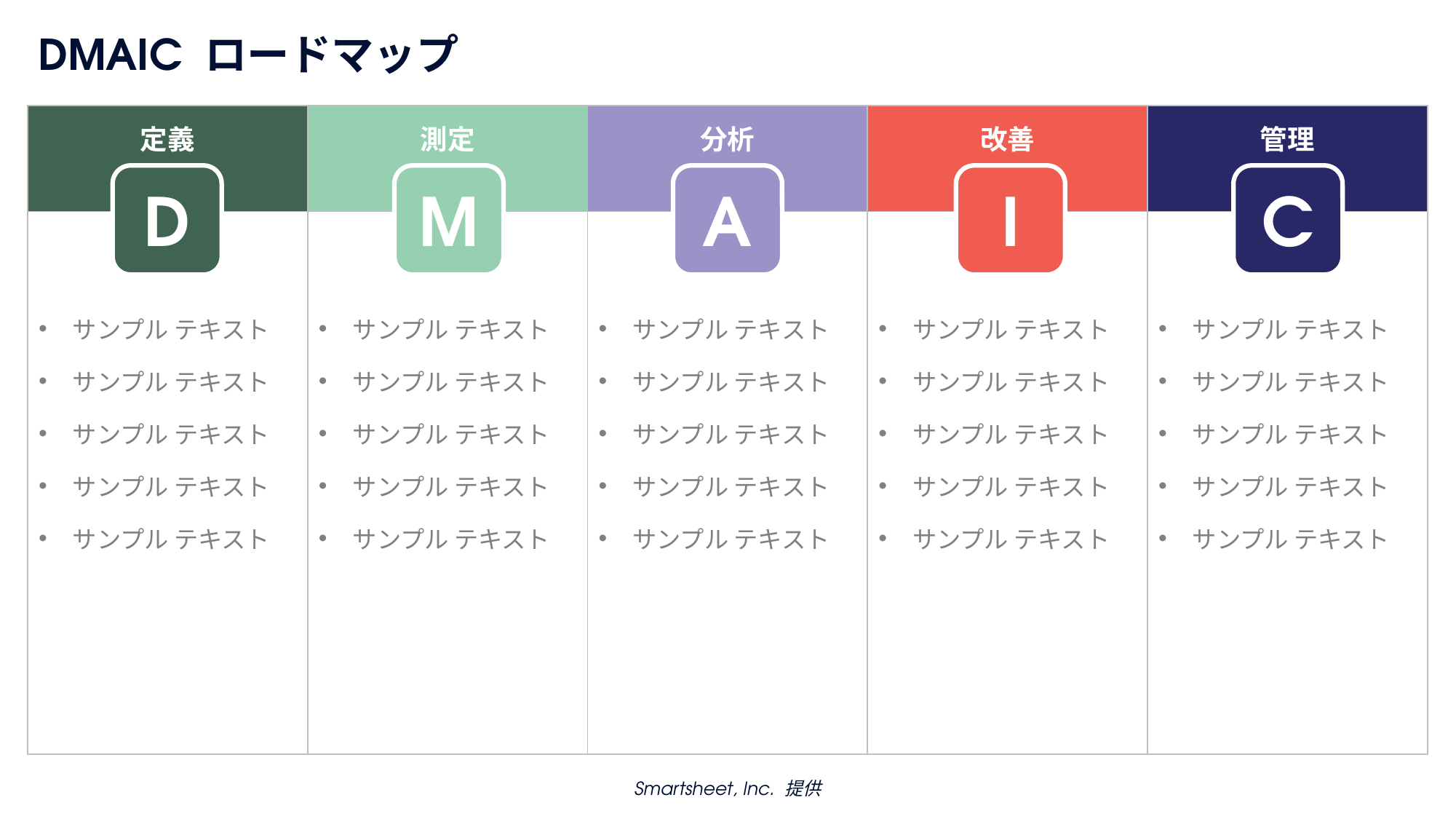

DMAIC ロードマップ
| 定義 | 測定 | 分析 | 改善 | 管理 |
| --- | --- | --- | --- | --- |
| サンプル テキスト サンプル テキスト サンプル テキスト サンプル テキスト サンプル テキスト | サンプル テキスト サンプル テキスト サンプル テキスト サンプル テキスト サンプル テキスト | サンプル テキスト サンプル テキスト サンプル テキスト サンプル テキスト サンプル テキスト | サンプル テキスト サンプル テキスト サンプル テキスト サンプル テキスト サンプル テキスト | サンプル テキスト サンプル テキスト サンプル テキスト サンプル テキスト サンプル テキスト |
D
M
A
I
C
Smartsheet, Inc. 提供